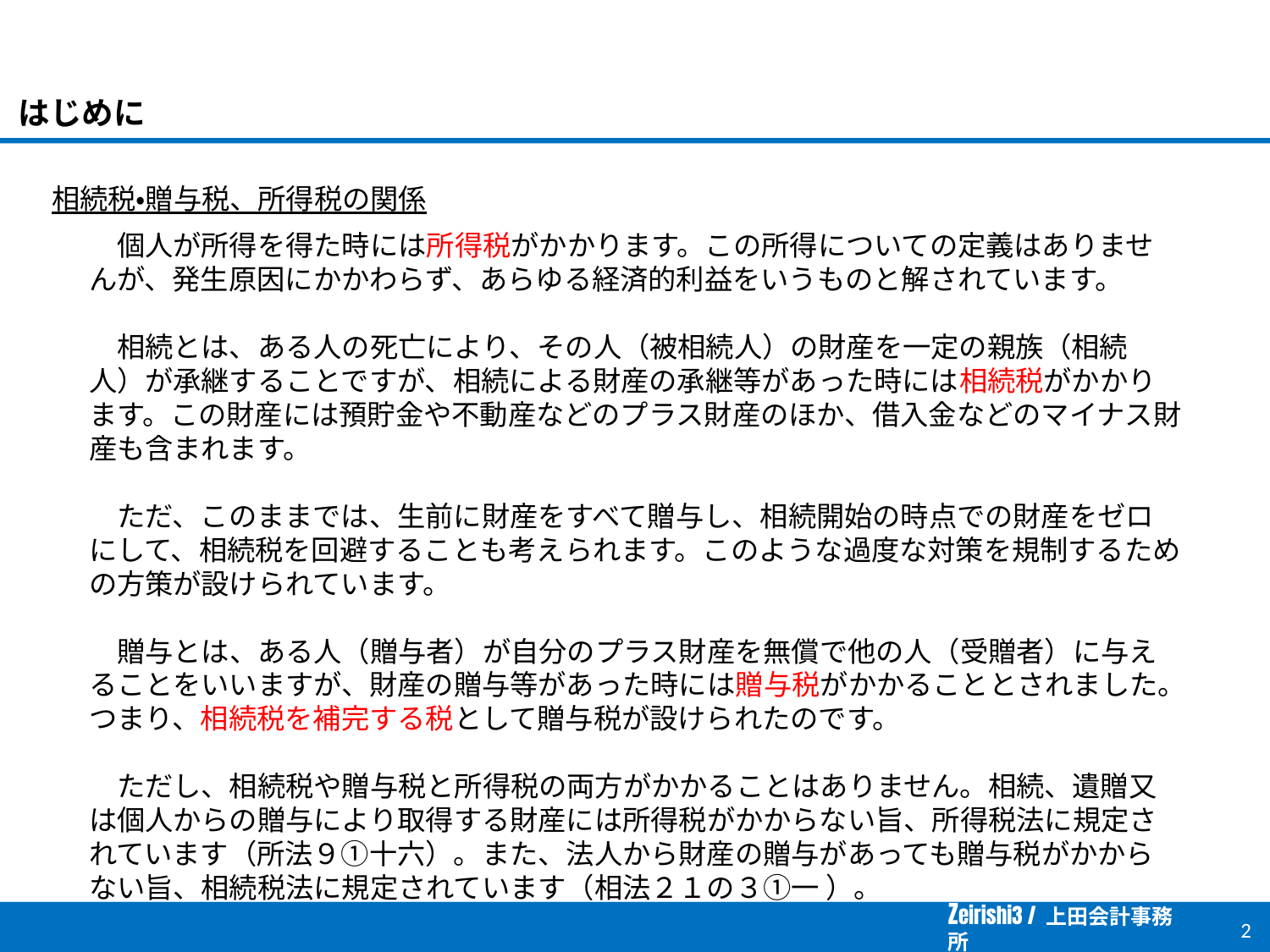

はじめに
相続税・贈与税、所得税の関係
　個人が所得を得た時には所得税がかかります。この所得についての定義はありませんが、発生原因にかかわらず、あらゆる経済的利益をいうものと解されています。

　相続とは、ある人の死亡により、その人（被相続人）の財産を一定の親族（相続人）が承継することですが、相続による財産の承継等があった時には相続税がかかります。この財産には預貯金や不動産などのプラス財産のほか、借入金などのマイナス財産も含まれます。

　ただ、このままでは、生前に財産をすべて贈与し、相続開始の時点での財産をゼロにして、相続税を回避することも考えられます。このような過度な対策を規制するための方策が設けられています。

　贈与とは、ある人（贈与者）が自分のプラス財産を無償で他の人（受贈者）に与えることをいいますが、財産の贈与等があった時には贈与税がかかることとされました。つまり、相続税を補完する税として贈与税が設けられたのです。

　ただし、相続税や贈与税と所得税の両方がかかることはありません。相続、遺贈又は個人からの贈与により取得する財産には所得税がかからない旨、所得税法に規定されています（所法９①十六）。また、法人から財産の贈与があっても贈与税がかからない旨、相続税法に規定されています（相法２１の３①一 ）。